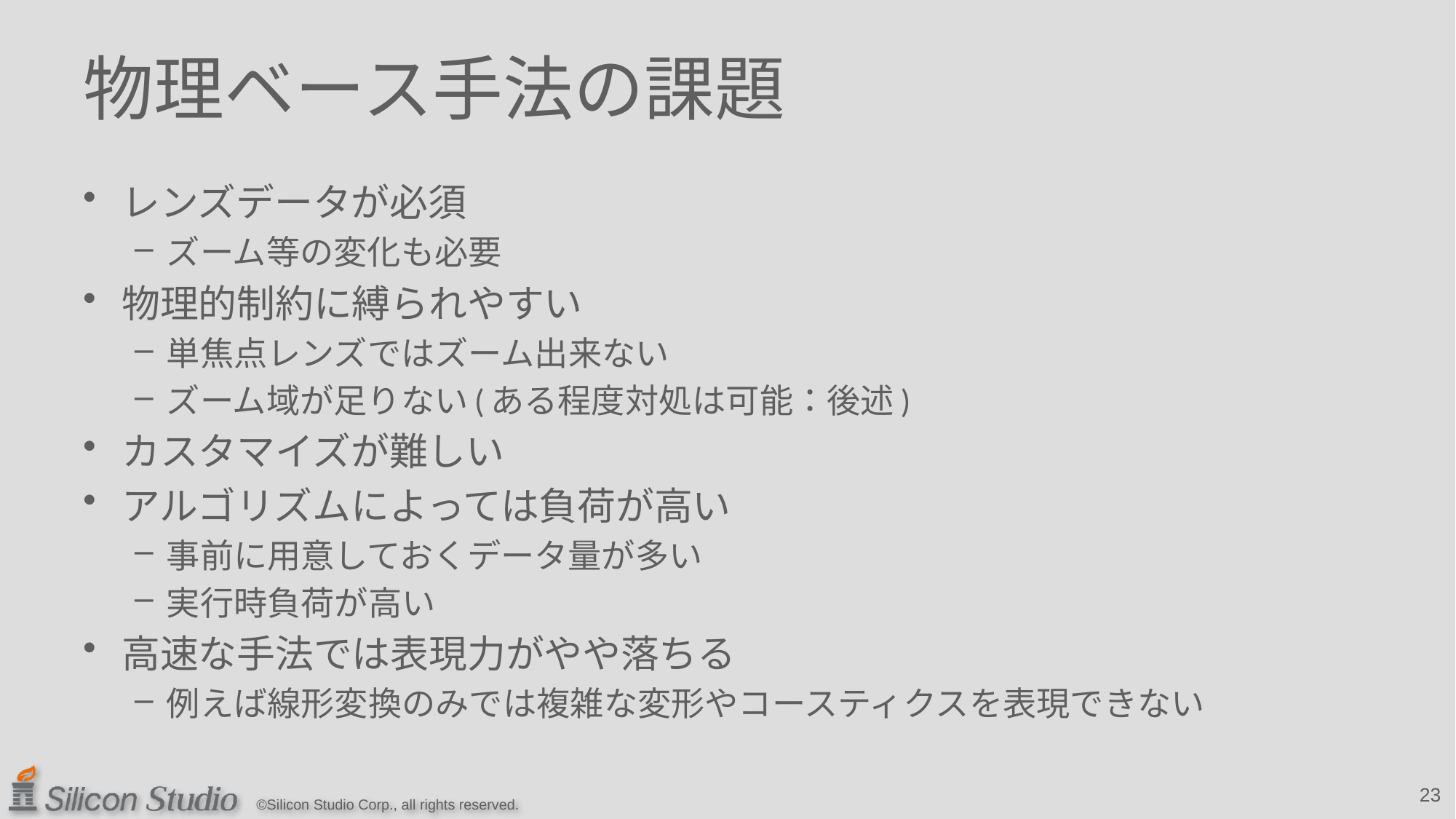

# 物理ベース手法の課題
レンズデータが必須
ズーム等の変化も必要
物理的制約に縛られやすい
単焦点レンズではズーム出来ない
ズーム域が足りない(ある程度対処は可能：後述)
カスタマイズが難しい
アルゴリズムによっては負荷が高い
事前に用意しておくデータ量が多い
実行時負荷が高い
高速な手法では表現力がやや落ちる
例えば線形変換のみでは複雑な変形やコースティクスを表現できない
23